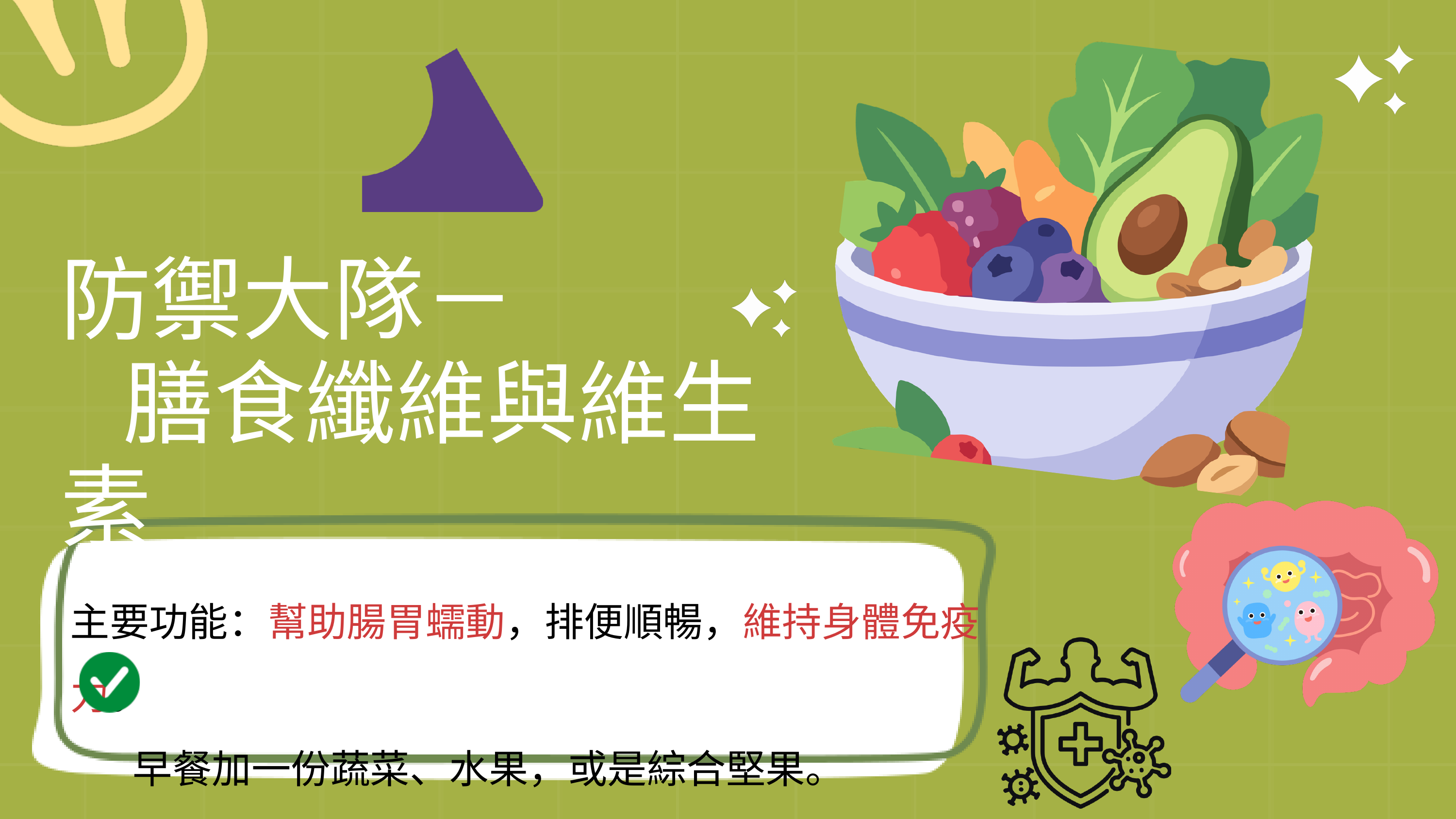

防禦大隊－
  膳食纖維與維生素

主要功能：幫助腸胃蠕動，排便順暢，維持身體免疫力。
      早餐加一份蔬菜、水果，或是綜合堅果。